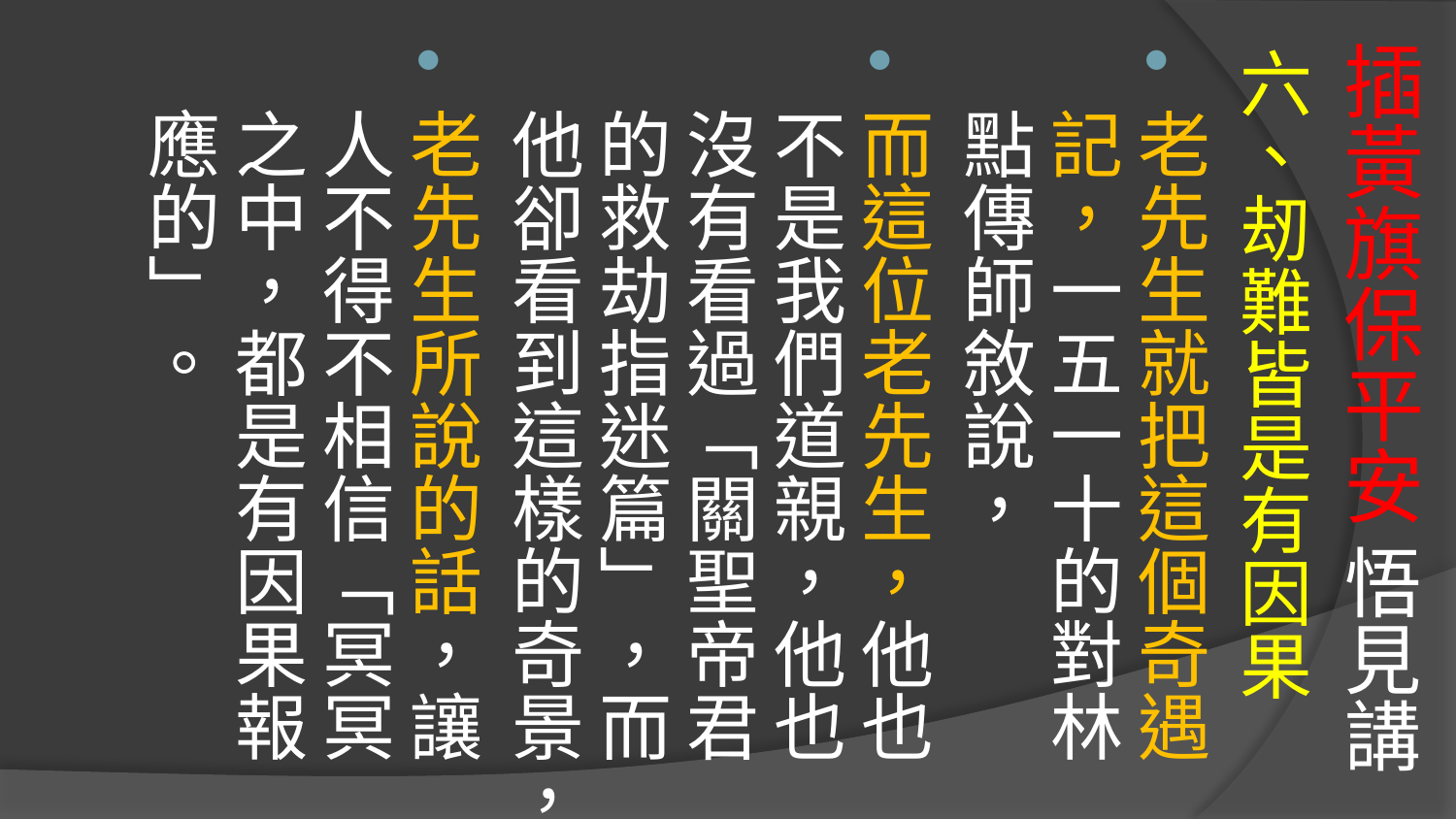

# 插黃旗保平安 悟見講
六、刼難皆是有因果
老先生就把這個奇遇記，一五一十的對林點傳師敘說，
而這位老先生，他也不是我們道親，他也沒有看過「關聖帝君的救劫指迷篇」，而他卻看到這樣的奇景，
老先生所說的話，讓人不得不相信「冥冥之中，都是有因果報應的」。